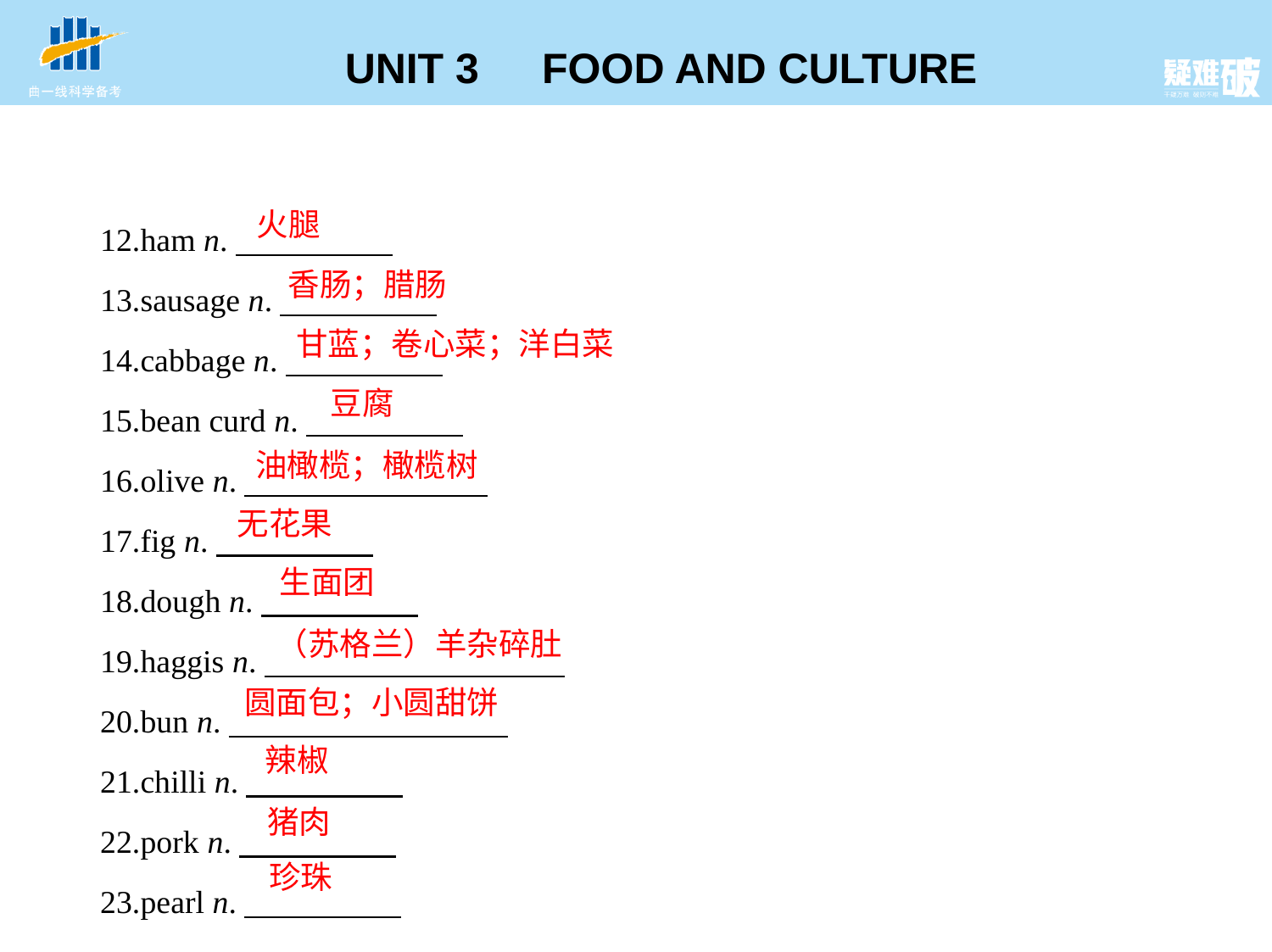

火腿
12.ham n.
13.sausage n.
14.cabbage n.
15.bean curd n.
16.olive n.
17.fig n.
18.dough n.
19.haggis n.
20.bun n.
21.chilli n.
22.pork n.
23.pearl n.
香肠；腊肠
甘蓝；卷心菜；洋白菜
豆腐
油橄榄；橄榄树
无花果
生面团
（苏格兰）羊杂碎肚
圆面包；小圆甜饼
辣椒
猪肉
珍珠